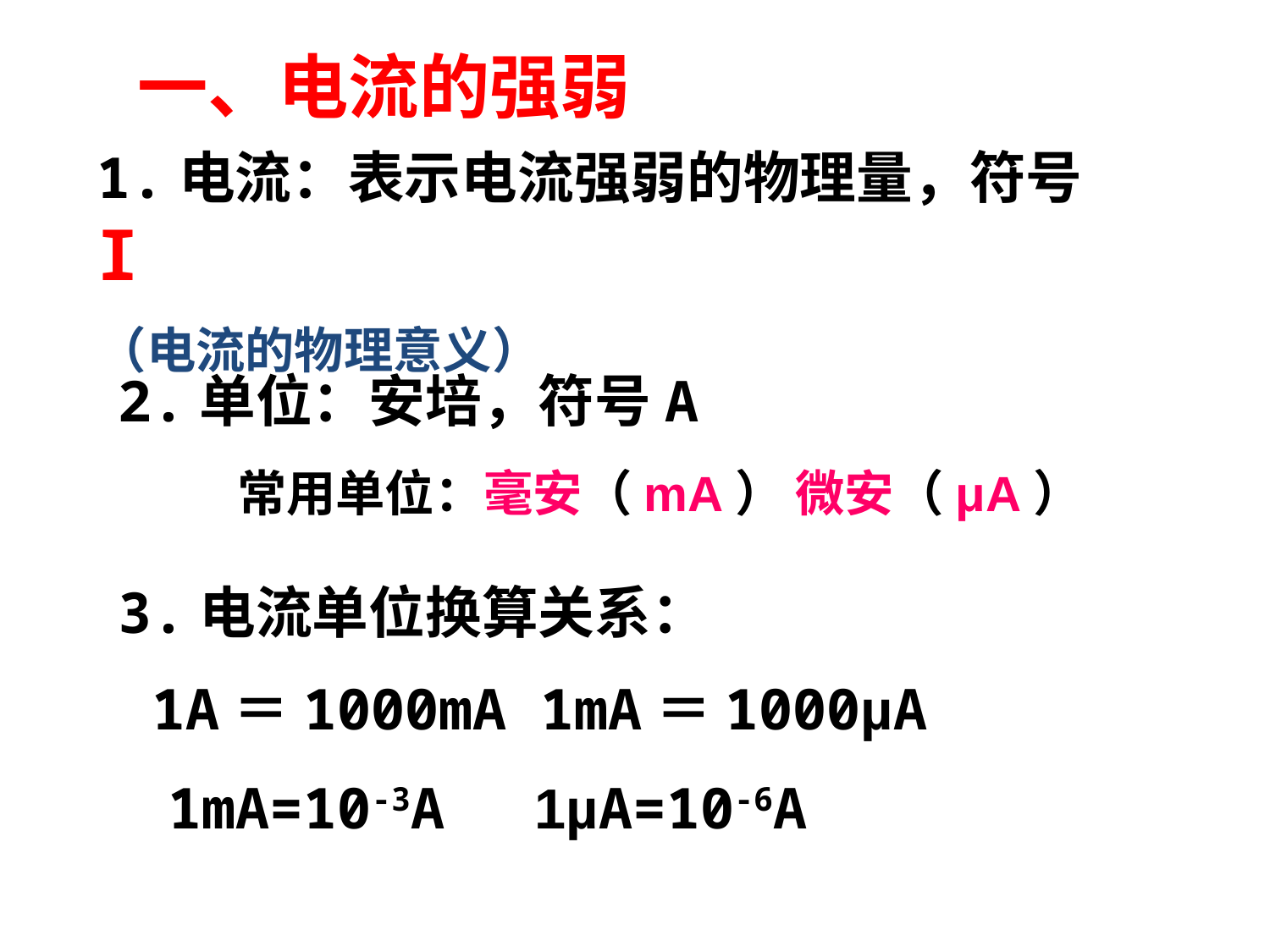

一、电流的强弱
1.电流：表示电流强弱的物理量，符号I
（电流的物理意义）
2.单位：安培，符号A
常用单位：毫安（mA） 微安（μA）
3.电流单位换算关系：
 1A＝1000mA 1mA＝1000µA

1mA=10-3A
1µA=10-6A